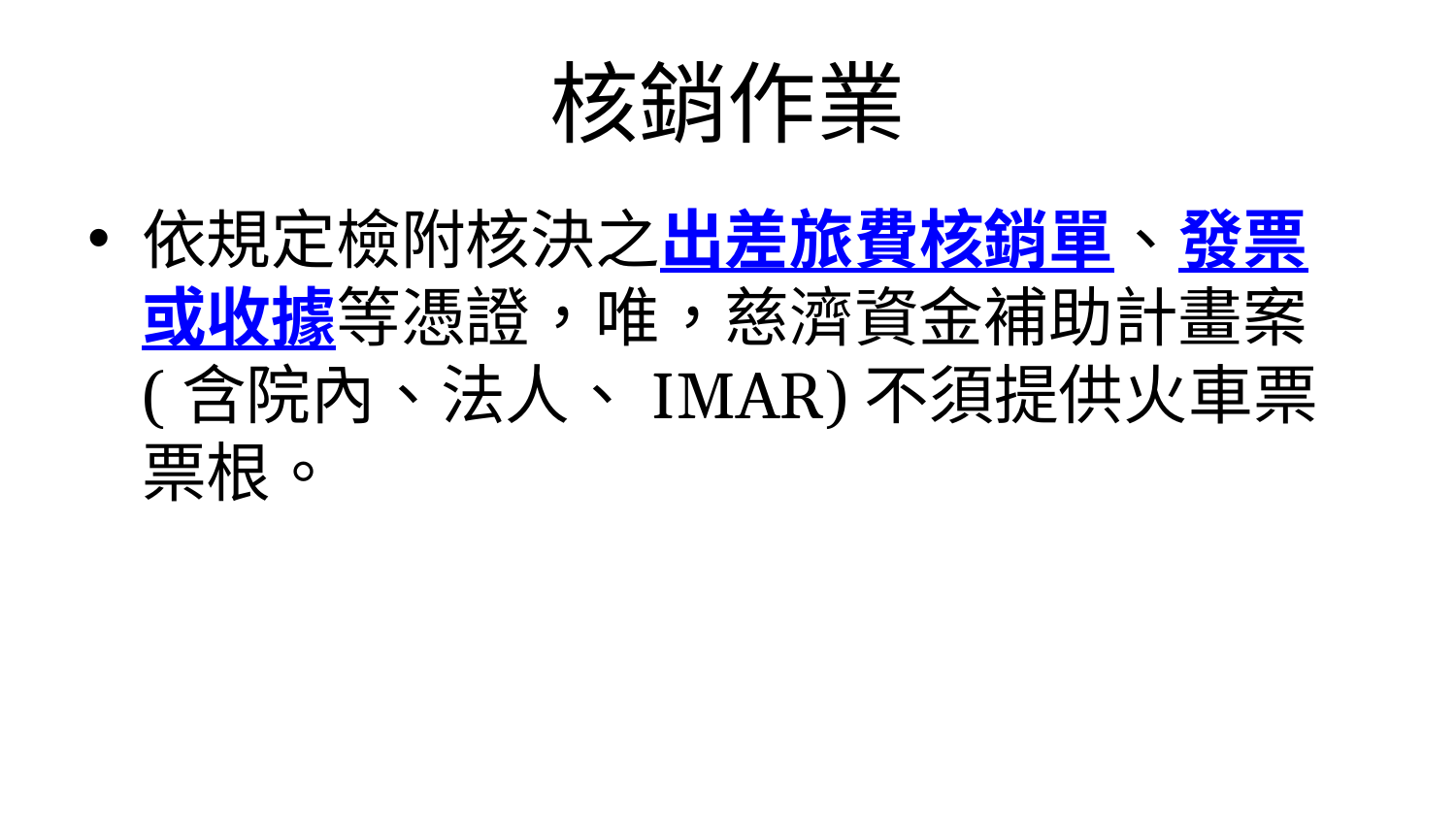

# 核銷作業
依規定檢附核決之出差旅費核銷單、發票或收據等憑證，唯，慈濟資金補助計畫案(含院內、法人、IMAR)不須提供火車票票根。